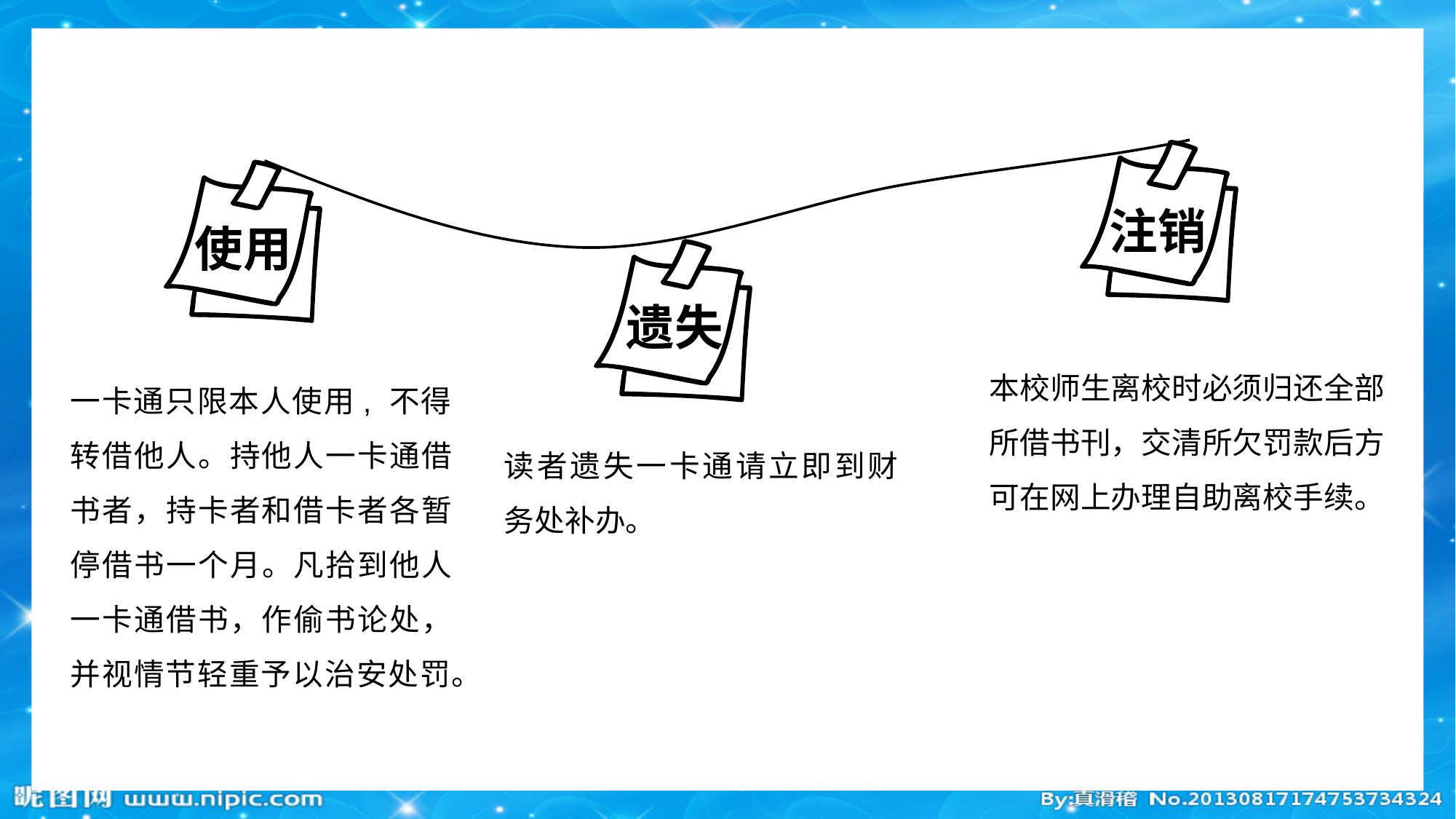

注销
使用

遗失
本校师生离校时必须归还全部所借书刊，交清所欠罚款后方可在网上办理自助离校手续。
一卡通只限本人使用, 不得转借他人。持他人一卡通借书者，持卡者和借卡者各暂停借书一个月。凡拾到他人一卡通借书，作偷书论处，并视情节轻重予以治安处罚。

读者遗失一卡通请立即到财务处补办。